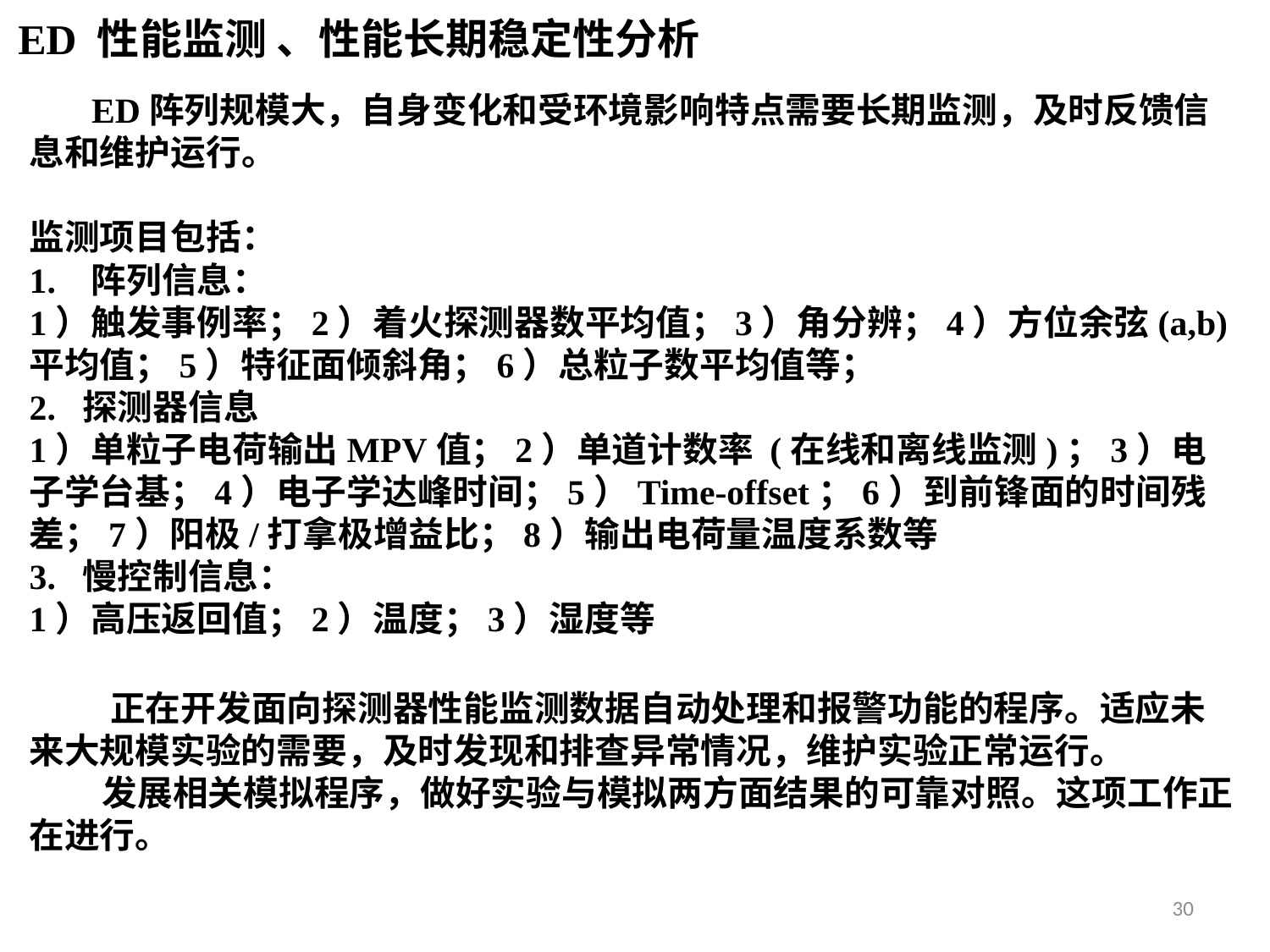

ED 性能监测 、性能长期稳定性分析
       ED阵列规模大，自身变化和受环境影响特点需要长期监测，及时反馈信息和维护运行。

监测项目包括：
1.   阵列信息：
1）触发事例率；2）着火探测器数平均值；3）角分辨；4）方位余弦(a,b)平均值；5）特征面倾斜角；6）总粒子数平均值等；
2.  探测器信息
1）单粒子电荷输出MPV值；2）单道计数率 (在线和离线监测)；3）电子学台基；4）电子学达峰时间；5）Time-offset；6）到前锋面的时间残差；7）阳极/打拿极增益比；8）输出电荷量温度系数等
3.  慢控制信息：
1）高压返回值；2）温度；3）湿度等

         正在开发面向探测器性能监测数据自动处理和报警功能的程序。适应未来大规模实验的需要，及时发现和排查异常情况，维护实验正常运行。
        发展相关模拟程序，做好实验与模拟两方面结果的可靠对照。这项工作正在进行。
30